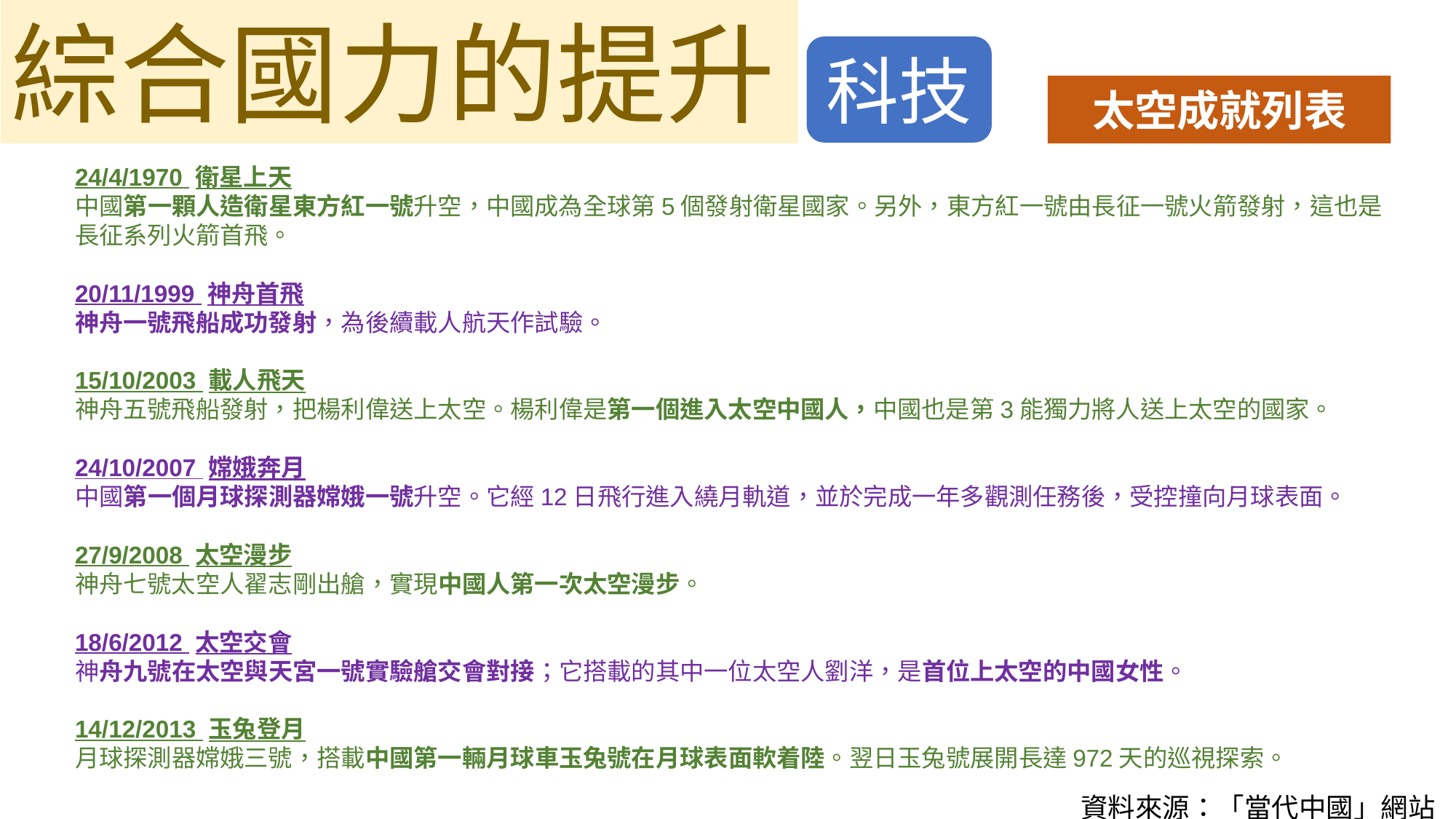

綜合國力的提升
科技
太空成就列表
24/4/1970 衛星上天
中國第一顆人造衛星東方紅一號升空，中國成為全球第5個發射衛星國家。另外，東方紅一號由長征一號火箭發射，這也是長征系列火箭首飛。

20/11/1999 神舟首飛
神舟一號飛船成功發射，為後續載人航天作試驗。

15/10/2003 載人飛天
神舟五號飛船發射，把楊利偉送上太空。楊利偉是第一個進入太空中國人，中國也是第3能獨力將人送上太空的國家。

24/10/2007 嫦娥奔月
中國第一個月球探測器嫦娥一號升空。它經12日飛行進入繞月軌道，並於完成一年多觀測任務後，受控撞向月球表面。

27/9/2008 太空漫步
神舟七號太空人翟志剛出艙，實現中國人第一次太空漫步。

18/6/2012 太空交會
神舟九號在太空與天宮一號實驗艙交會對接；它搭載的其中一位太空人劉洋，是首位上太空的中國女性。

14/12/2013 玉兔登月
月球探測器嫦娥三號，搭載中國第一輛月球車玉兔號在月球表面軟着陸。翌日玉兔號展開長達972天的巡視探索。
資料來源：「當代中國」網站